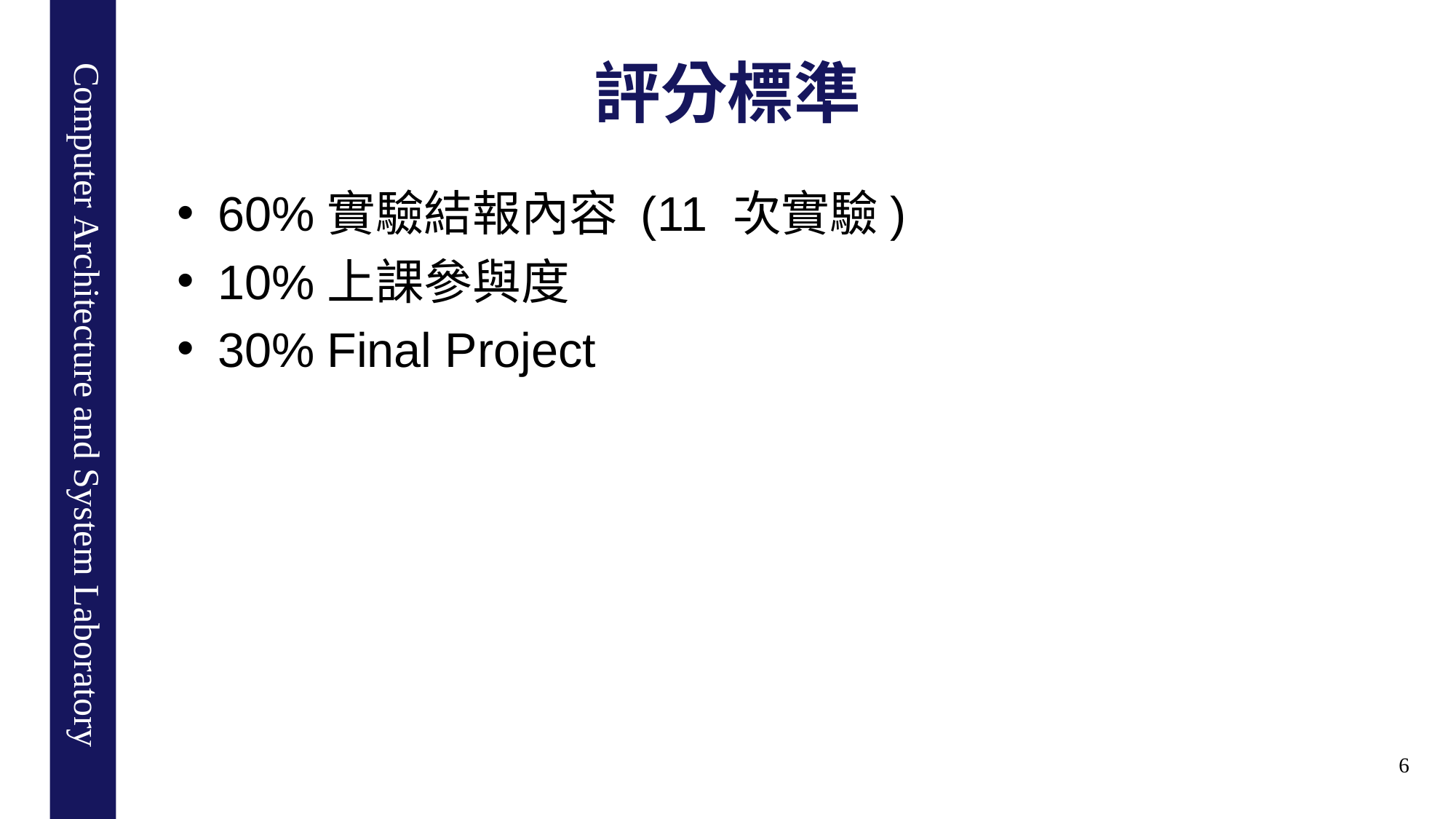

# 評分標準
60%	實驗結報內容 (11 次實驗)
10%	上課參與度
30%	Final Project
6